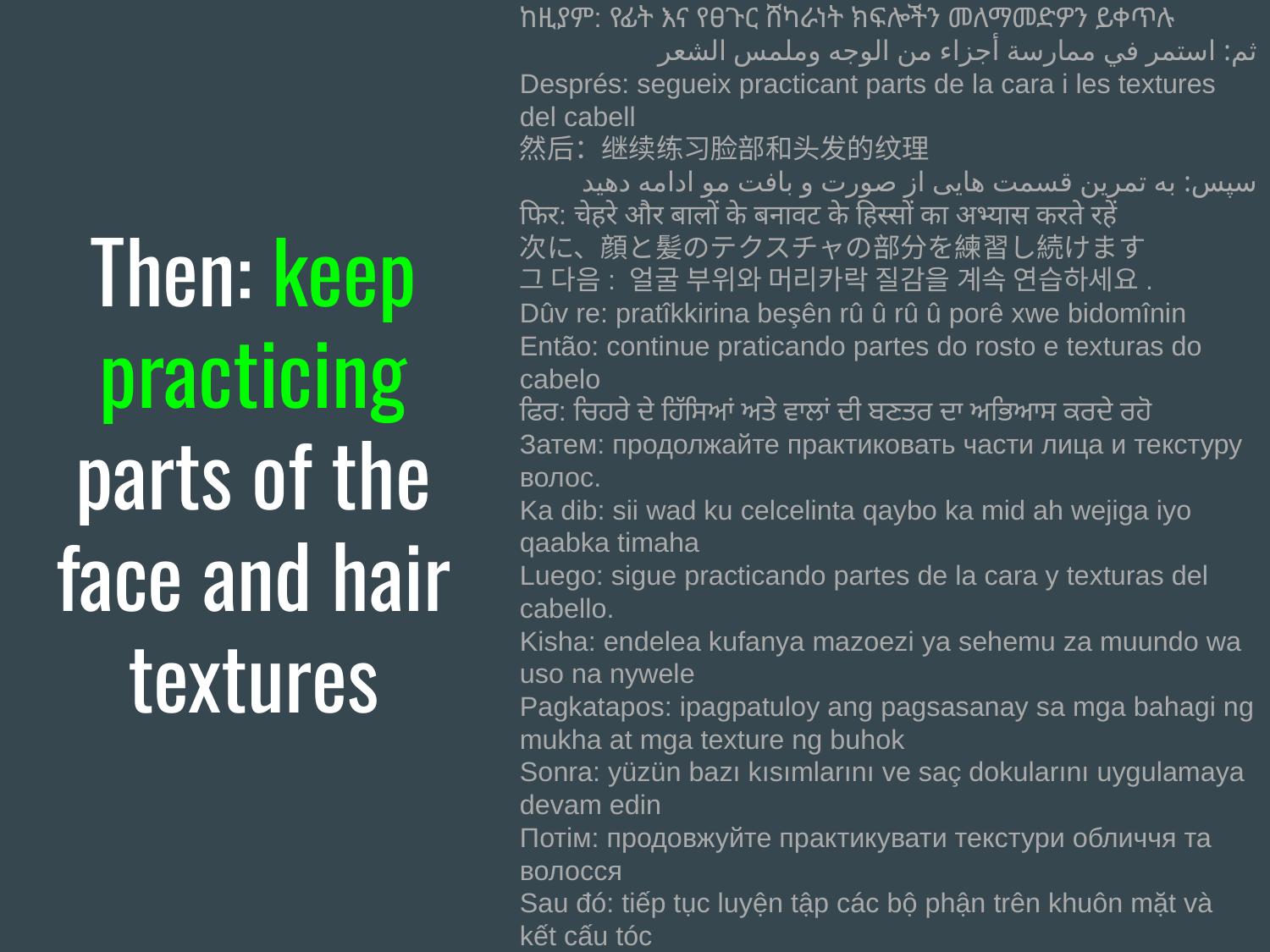

Then: keep practicing parts of the face and hair textures
ከዚያም: የፊት እና የፀጉር ሸካራነት ክፍሎችን መለማመድዎን ይቀጥሉ
ثم: استمر في ممارسة أجزاء من الوجه وملمس الشعر
Després: segueix practicant parts de la cara i les textures del cabell
然后：继续练习脸部和头发的纹理
سپس: به تمرین قسمت هایی از صورت و بافت مو ادامه دهید
फिर: चेहरे और बालों के बनावट के हिस्सों का अभ्यास करते रहें
次に、顔と髪のテクスチャの部分を練習し続けます
그 다음: 얼굴 부위와 머리카락 질감을 계속 연습하세요.
Dûv re: pratîkkirina beşên rû û rû û porê xwe bidomînin
Então: continue praticando partes do rosto e texturas do cabelo
ਫਿਰ: ਚਿਹਰੇ ਦੇ ਹਿੱਸਿਆਂ ਅਤੇ ਵਾਲਾਂ ਦੀ ਬਣਤਰ ਦਾ ਅਭਿਆਸ ਕਰਦੇ ਰਹੋ
Затем: продолжайте практиковать части лица и текстуру волос.
Ka dib: sii wad ku celcelinta qaybo ka mid ah wejiga iyo qaabka timaha
Luego: sigue practicando partes de la cara y texturas del cabello.
Kisha: endelea kufanya mazoezi ya sehemu za muundo wa uso na nywele
Pagkatapos: ipagpatuloy ang pagsasanay sa mga bahagi ng mukha at mga texture ng buhok
Sonra: yüzün bazı kısımlarını ve saç dokularını uygulamaya devam edin
Потім: продовжуйте практикувати текстури обличчя та волосся
Sau đó: tiếp tục luyện tập các bộ phận trên khuôn mặt và kết cấu tóc